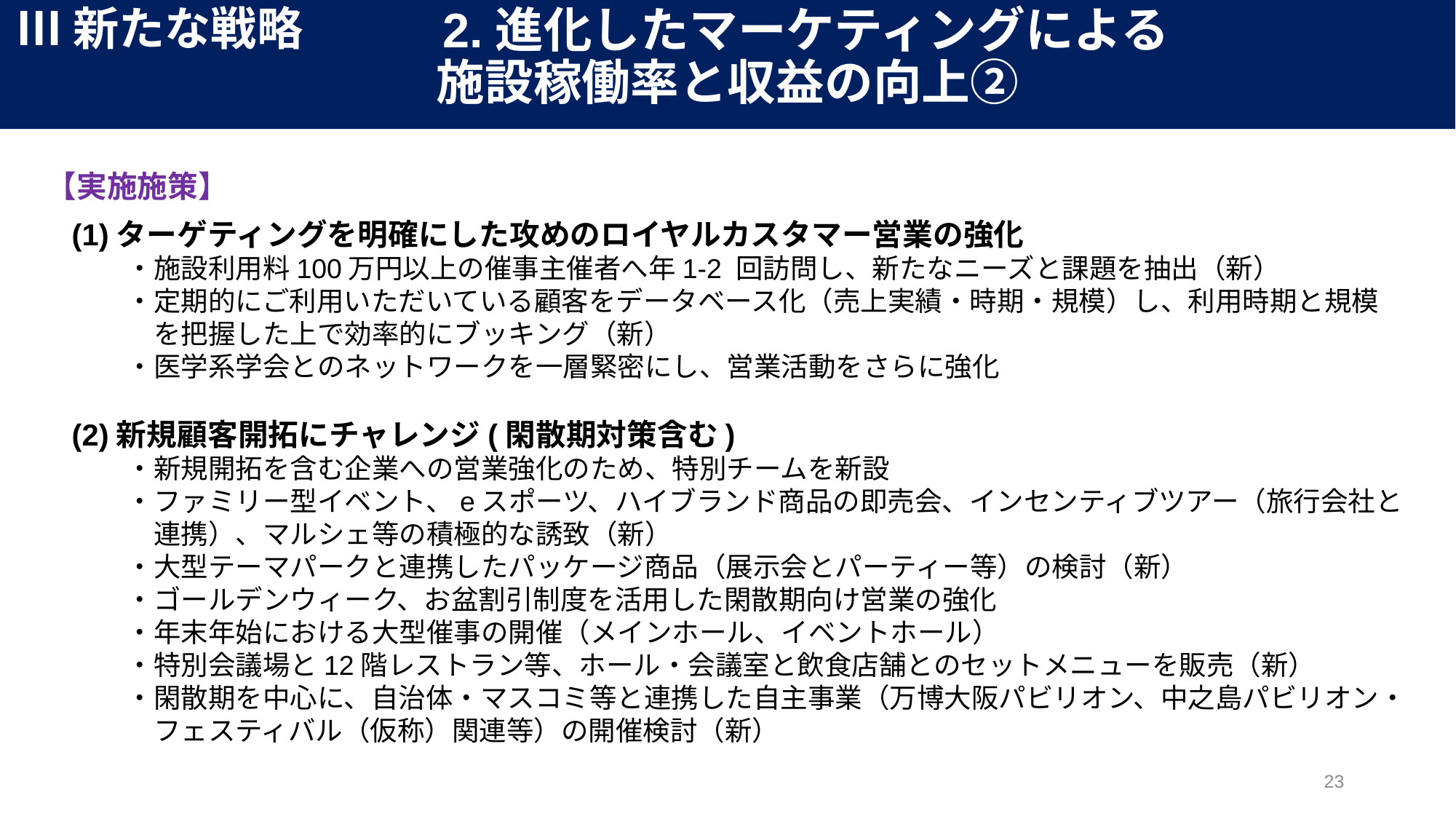

2.進化したマーケティングによる
施設稼働率と収益の向上②
Ⅲ新たな戦略
【実施施策】
(1)ターゲティングを明確にした攻めのロイヤルカスタマー営業の強化
　　・施設利用料100万円以上の催事主催者へ年1-2 回訪問し、新たなニーズと課題を抽出（新）
　　・定期的にご利用いただいている顧客をデータベース化（売上実績・時期・規模）し、利用時期と規模
　　　を把握した上で効率的にブッキング（新）
　　・医学系学会とのネットワークを一層緊密にし、営業活動をさらに強化

(2)新規顧客開拓にチャレンジ(閑散期対策含む)
　　・新規開拓を含む企業への営業強化のため、特別チームを新設
　　・ファミリー型イベント、eスポーツ、ハイブランド商品の即売会、インセンティブツアー（旅行会社と
　　　連携）、マルシェ等の積極的な誘致（新）
　　・大型テーマパークと連携したパッケージ商品（展示会とパーティー等）の検討（新）
　　・ゴールデンウィーク、お盆割引制度を活用した閑散期向け営業の強化
　　・年末年始における大型催事の開催（メインホール、イベントホール）
　　・特別会議場と12階レストラン等、ホール・会議室と飲食店舗とのセットメニューを販売（新）
　　・閑散期を中心に、自治体・マスコミ等と連携した自主事業（万博大阪パビリオン、中之島パビリオン・
　　　フェスティバル（仮称）関連等）の開催検討（新）
23